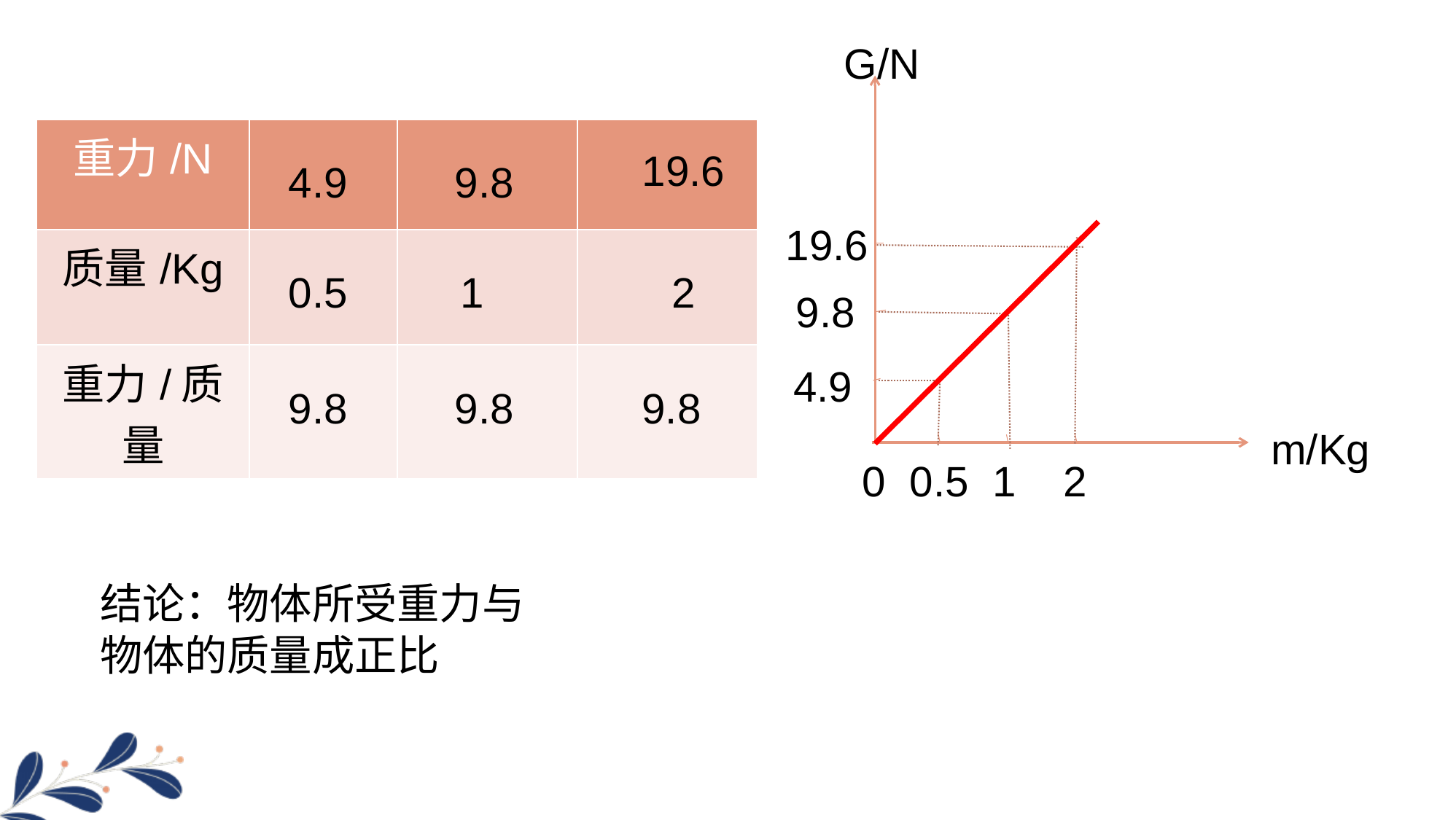

G/N
m/Kg
| 重力/N |  |  |  |
| --- | --- | --- | --- |
| 质量/Kg |  |  |  |
| 重力/质量 |  |  |  |
19.6
4.9
9.8
19.6
9.8
4.9
0.5
1
2
9.8
9.8
9.8
0  0.5  1    2
结论：物体所受重力与物体的质量成正比